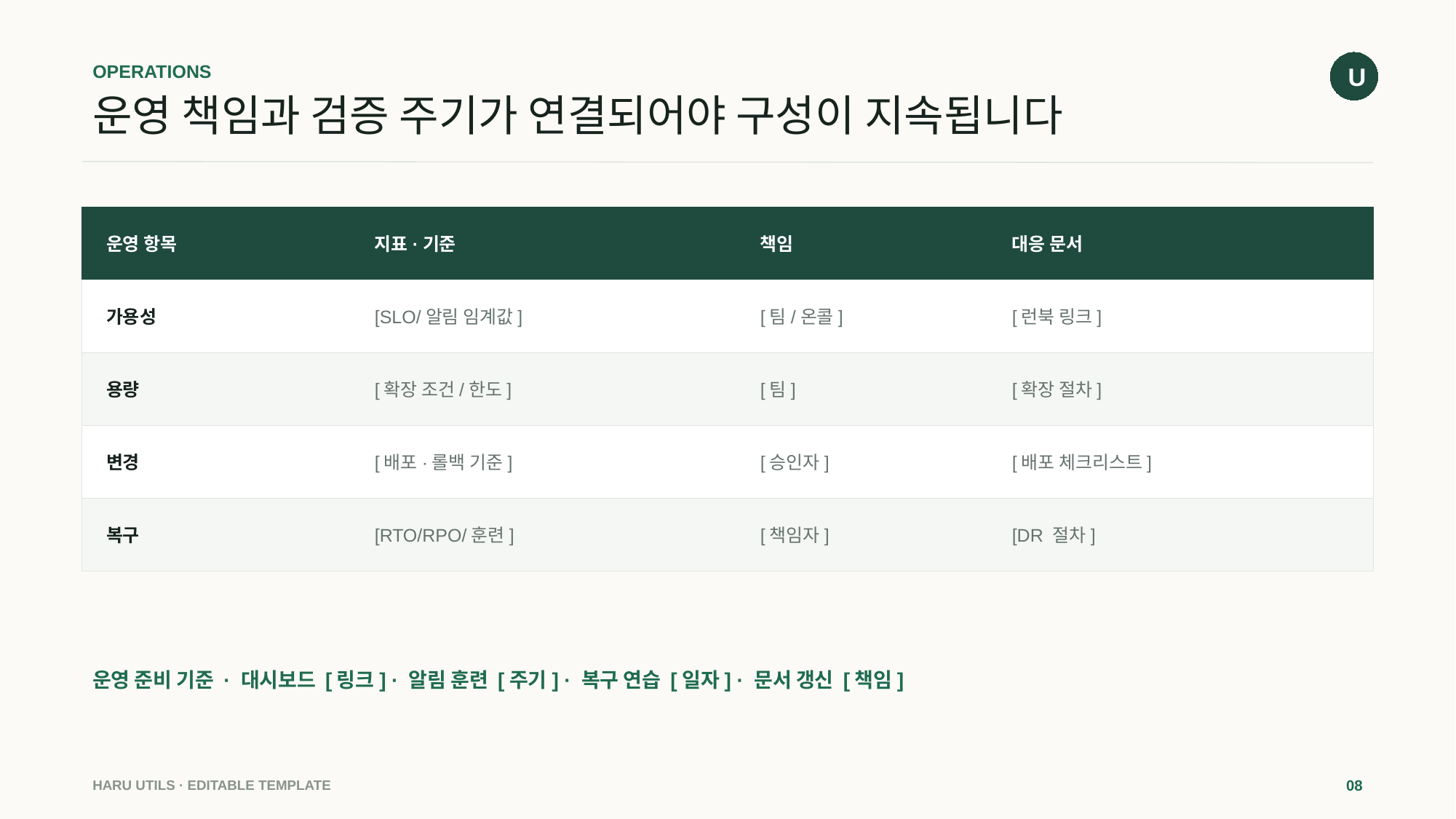

U
OPERATIONS
# 운영 책임과 검증 주기가 연결되어야 구성이 지속됩니다

운영 항목
지표·기준
책임
대응 문서

가용성
[SLO/알림 임계값]
[팀/온콜]
[런북 링크]

용량
[확장 조건/한도]
[팀]
[확장 절차]

변경
[배포·롤백 기준]
[승인자]
[배포 체크리스트]

복구
[RTO/RPO/훈련]
[책임자]
[DR 절차]
운영 준비 기준 · 대시보드 [링크] · 알림 훈련 [주기] · 복구 연습 [일자] · 문서 갱신 [책임]
HARU UTILS · EDITABLE TEMPLATE
08